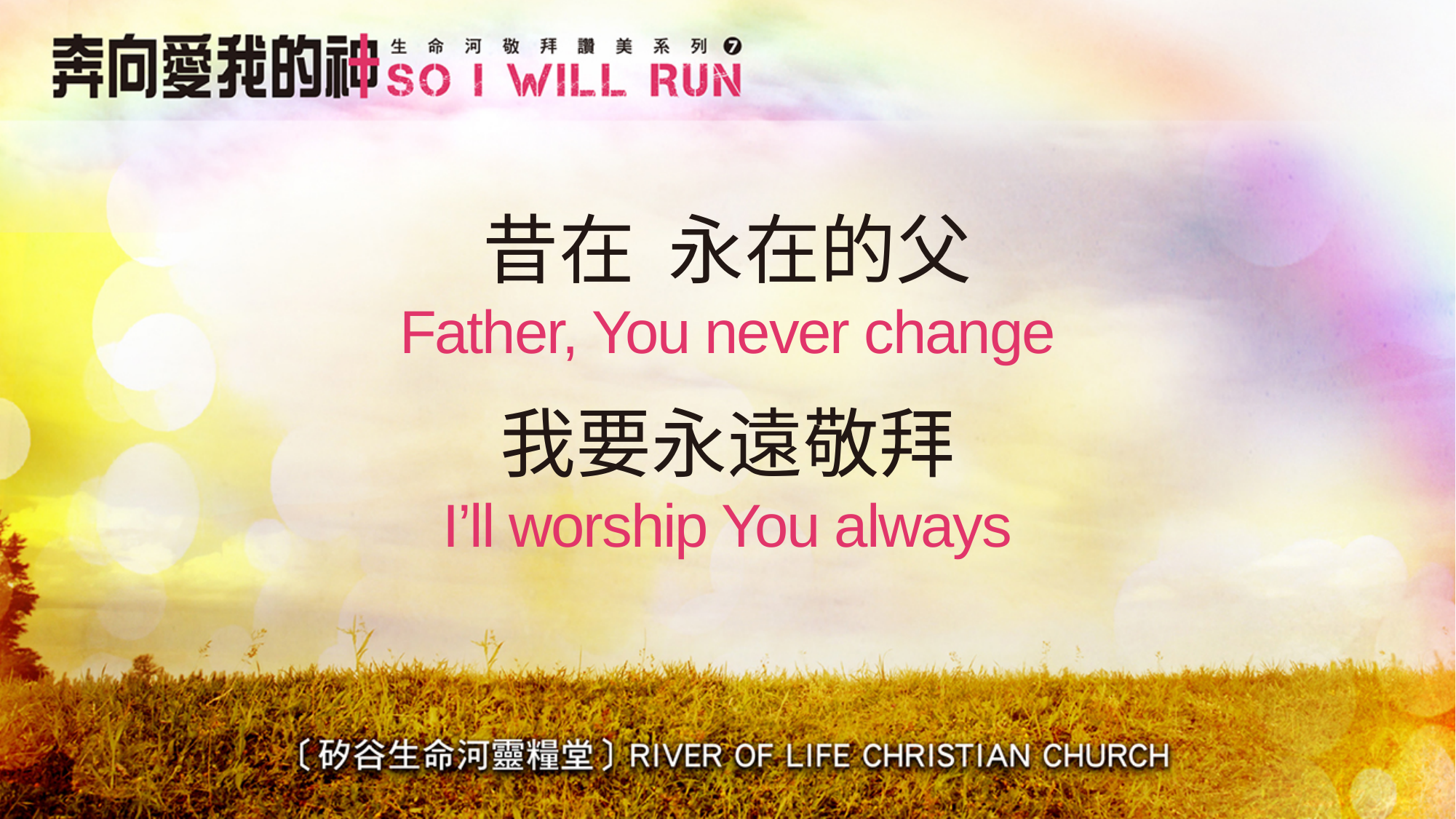

# 昔在  永在的父 Father, You never change
我要永遠敬拜
I’ll worship You always